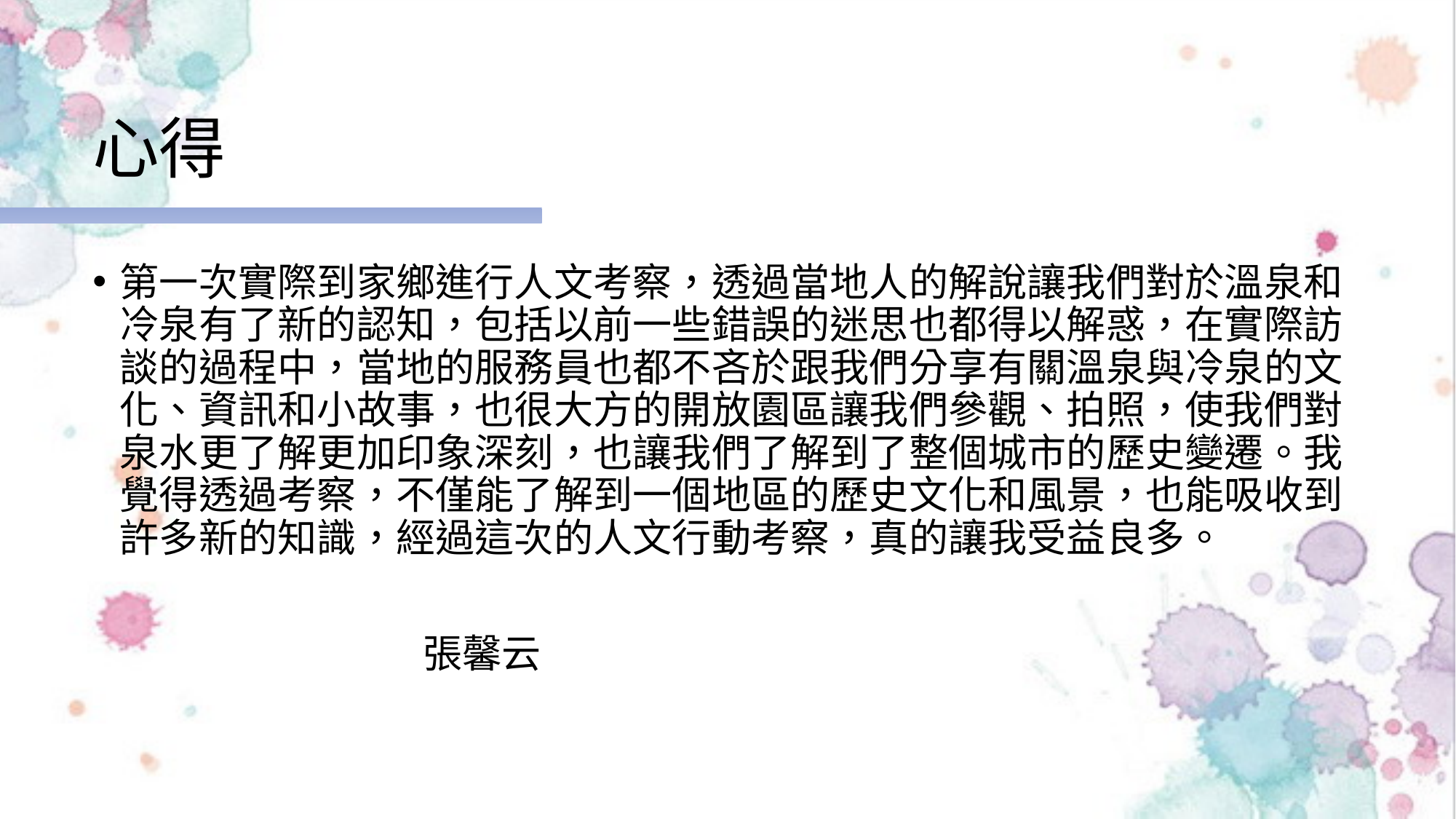

# 心得

第一次實際到家鄉進行人文考察，透過當地人的解說讓我們對於溫泉和冷泉有了新的認知，包括以前一些錯誤的迷思也都得以解惑，在實際訪談的過程中，當地的服務員也都不吝於跟我們分享有關溫泉與冷泉的文化、資訊和小故事，也很大方的開放園區讓我們參觀、拍照，使我們對泉水更了解更加印象深刻，也讓我們了解到了整個城市的歷史變遷。我覺得透過考察，不僅能了解到一個地區的歷史文化和風景，也能吸收到許多新的知識，經過這次的人文行動考察，真的讓我受益良多。

                                    張馨云